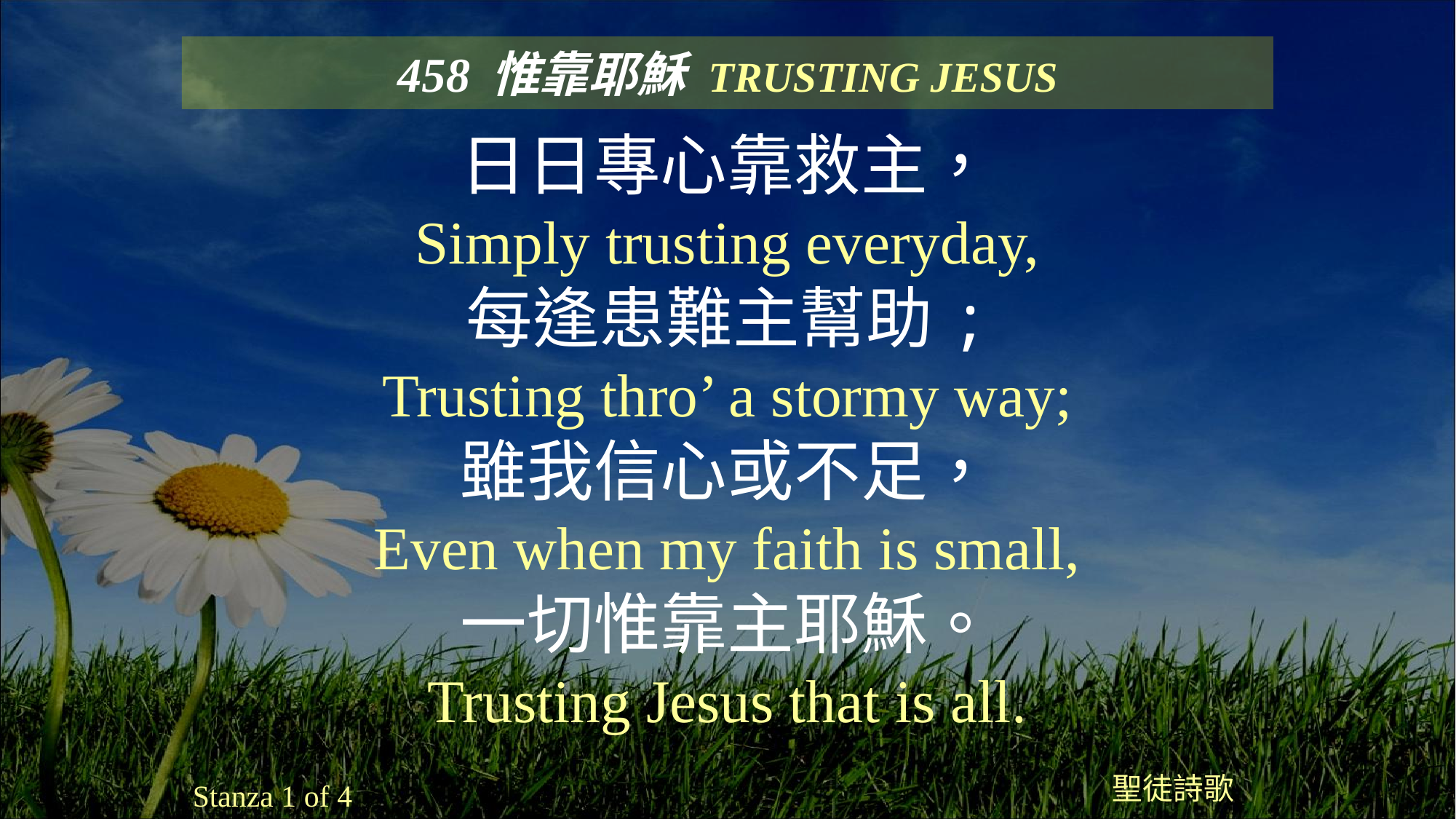

458 惟靠耶穌 TRUSTING JESUS
日日專心靠救主，
Simply trusting everyday,
每逢患難主幫助;
Trusting thro’ a stormy way;
雖我信心或不足，
Even when my faith is small,
一切惟靠主耶穌。
Trusting Jesus that is all.
聖徒詩歌
Stanza 1 of 4